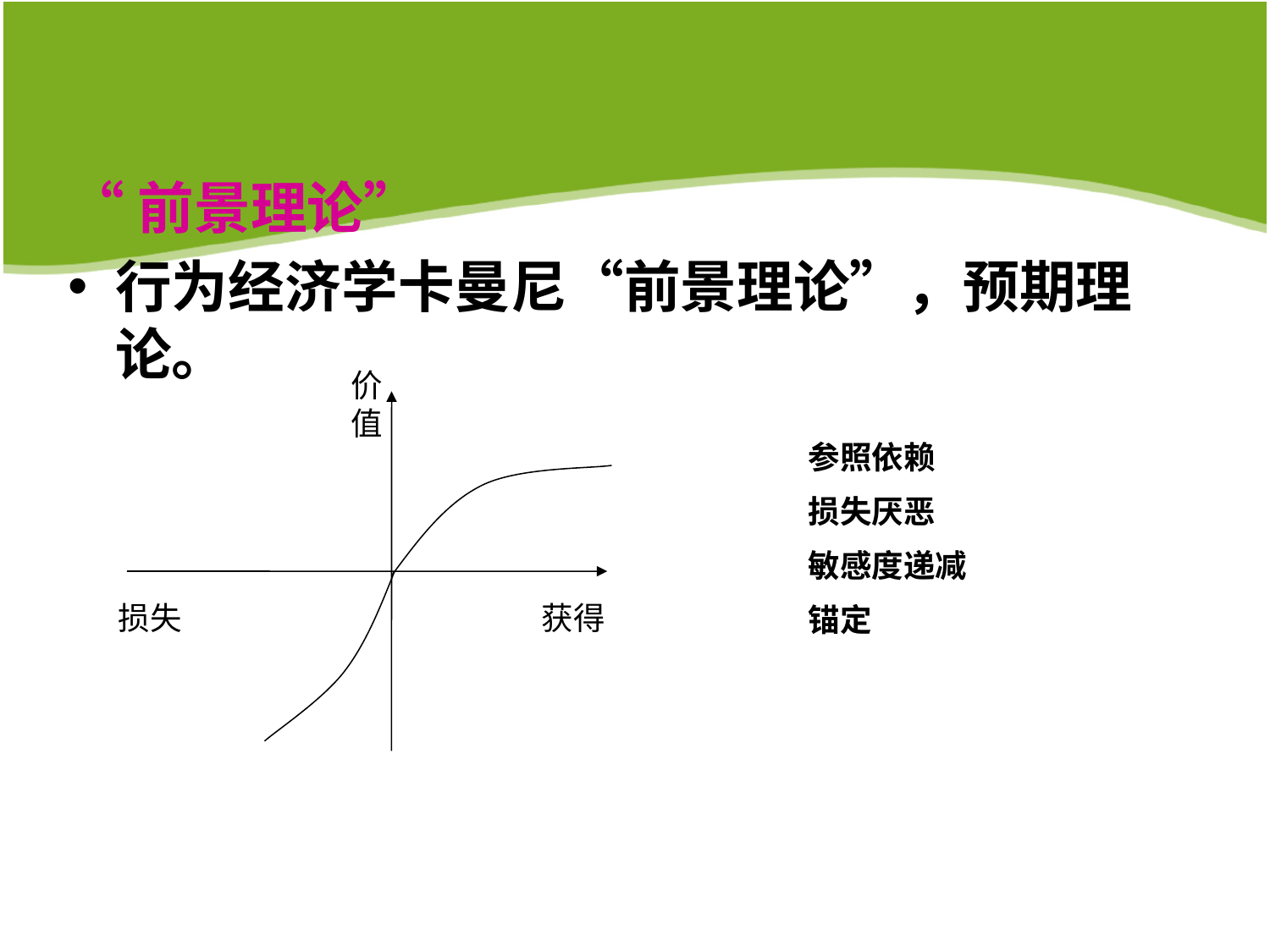

“前景理论”
行为经济学卡曼尼“前景理论”，预期理论。

价值

参照依赖
损失厌恶
敏感度递减
锚定

损失
获得